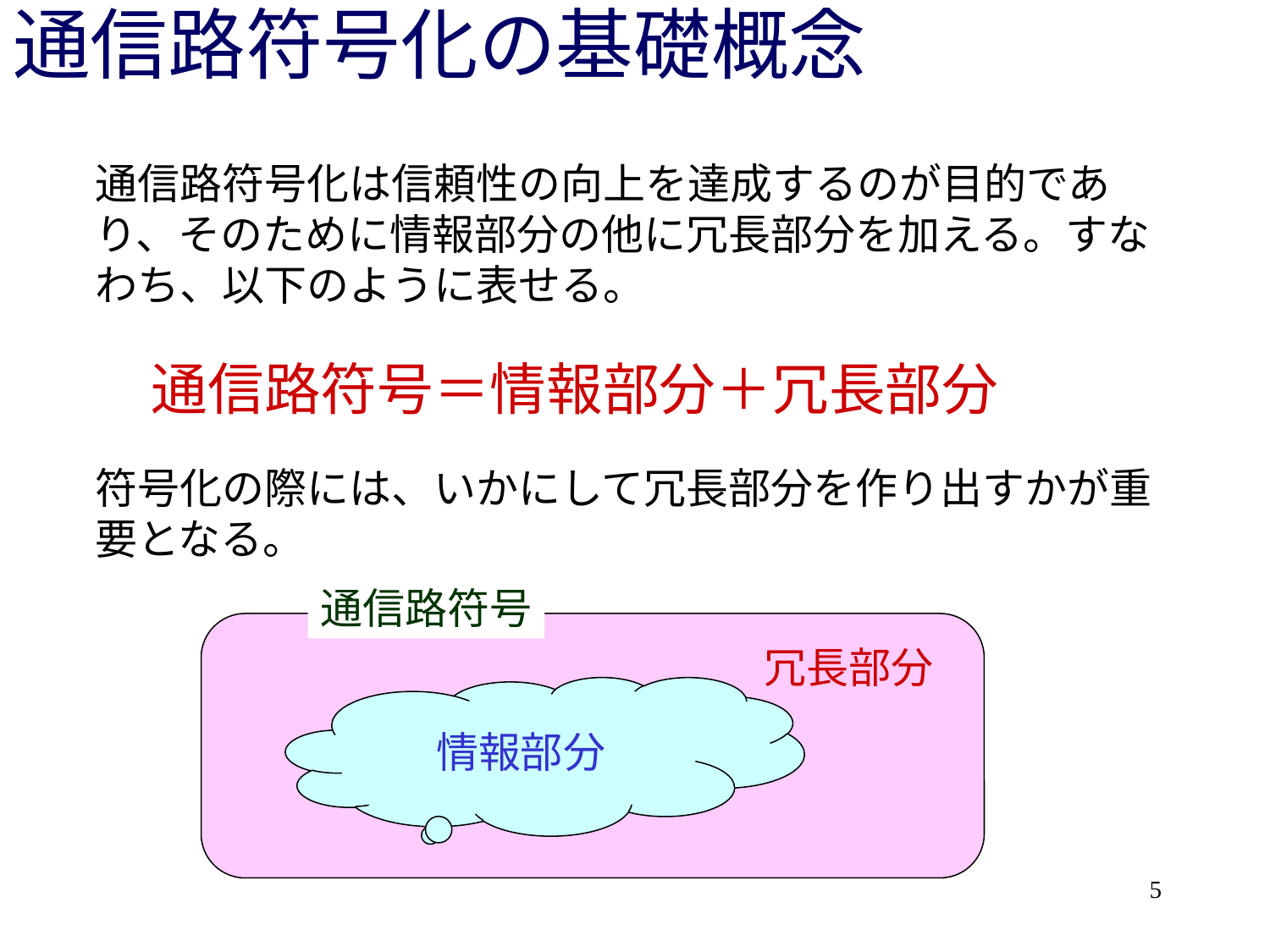

# 通信路符号化の基礎概念
通信路符号化は信頼性の向上を達成するのが目的であり、そのために情報部分の他に冗長部分を加える。すなわち、以下のように表せる。

符号化の際には、いかにして冗長部分を作り出すかが重要となる。

通信路符号＝情報部分＋冗長部分
通信路符号

冗長部分

情報部分
5